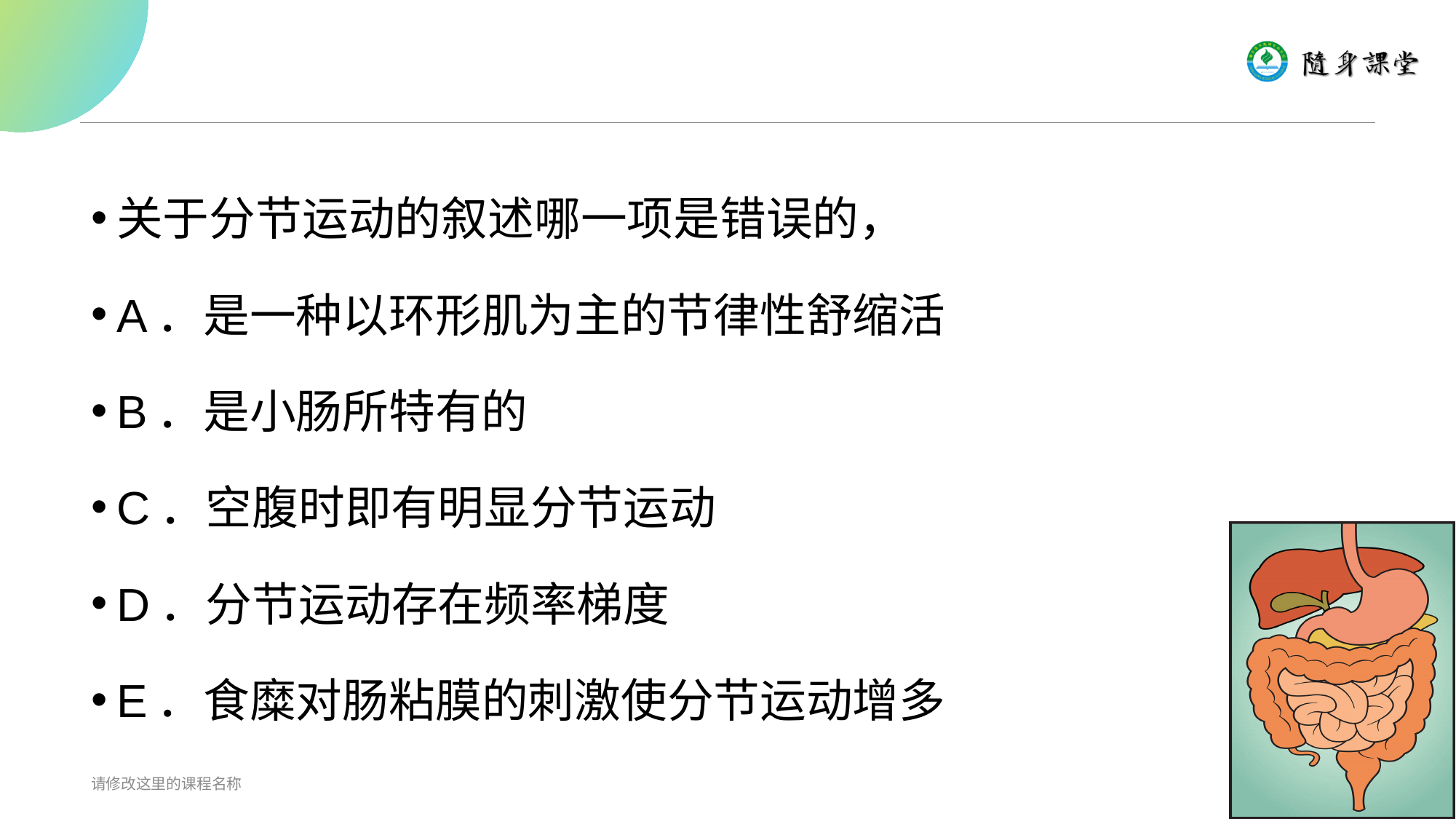

#
关于分节运动的叙述哪一项是错误的，
A．是一种以环形肌为主的节律性舒缩活
B．是小肠所特有的
C．空腹时即有明显分节运动
D．分节运动存在频率梯度
E．食糜对肠粘膜的刺激使分节运动增多
请修改这里的课程名称
65